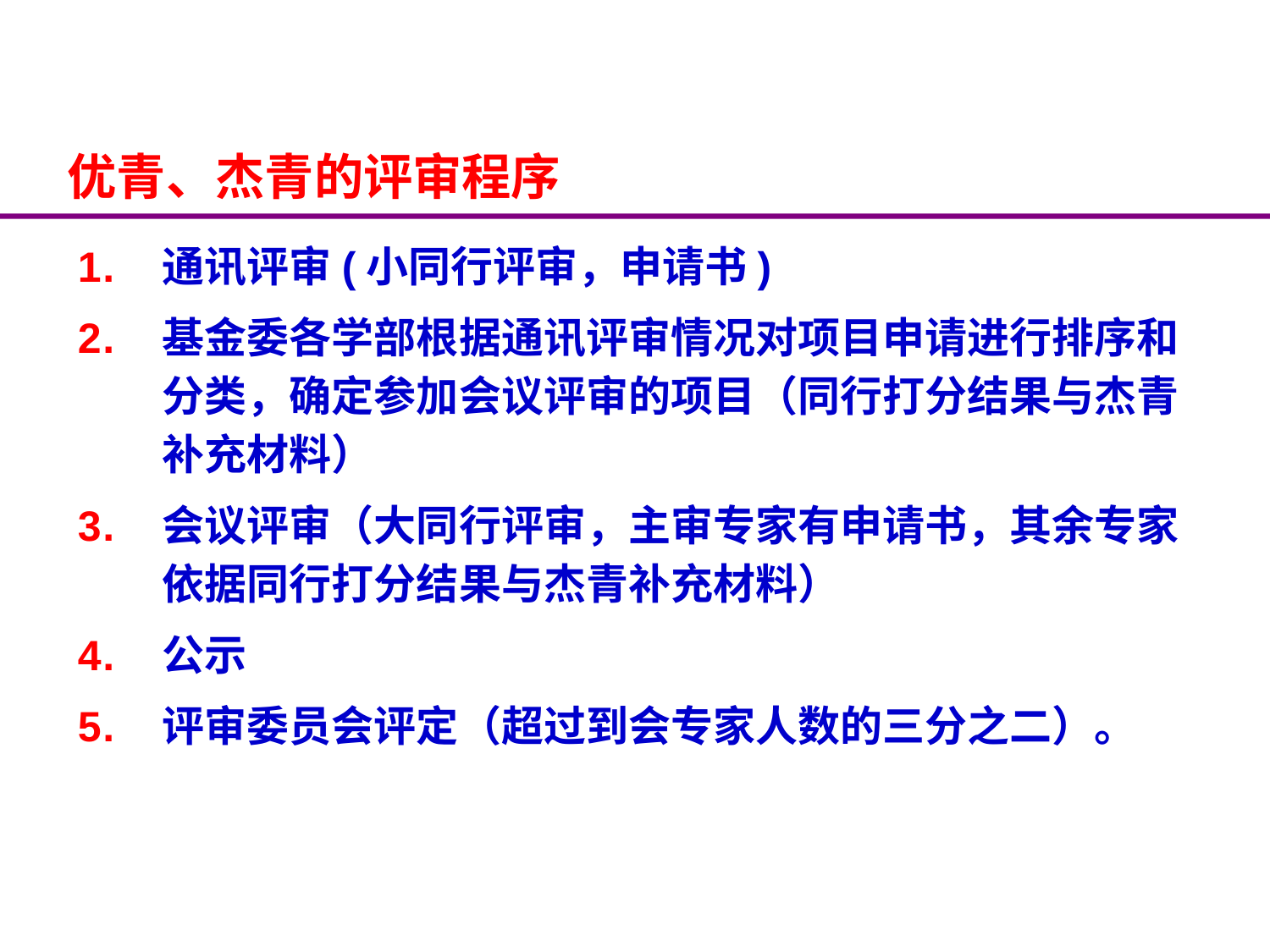

# 优青、杰青的评审程序

通讯评审(小同行评审，申请书)
基金委各学部根据通讯评审情况对项目申请进行排序和分类，确定参加会议评审的项目（同行打分结果与杰青补充材料）
会议评审（大同行评审，主审专家有申请书，其余专家依据同行打分结果与杰青补充材料）
公示
评审委员会评定（超过到会专家人数的三分之二）。